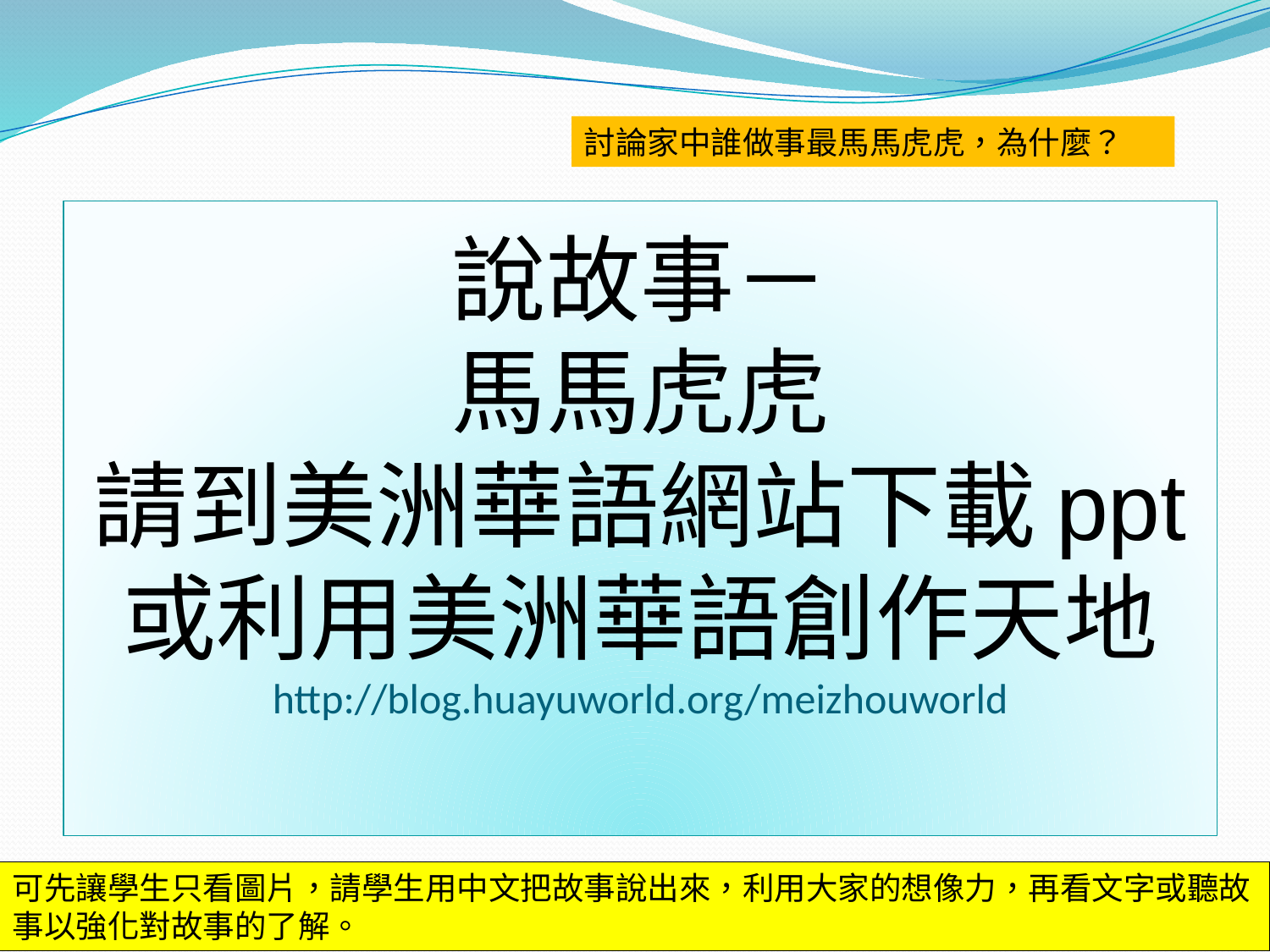

討論家中誰做事最馬馬虎虎，為什麼？
# 說故事－ 馬馬虎虎 請到美洲華語網站下載ppt 或利用美洲華語創作天地 http://blog.huayuworld.org/meizhouworld
可先讓學生只看圖片，請學生用中文把故事說出來，利用大家的想像力，再看文字或聽故事以強化對故事的了解。